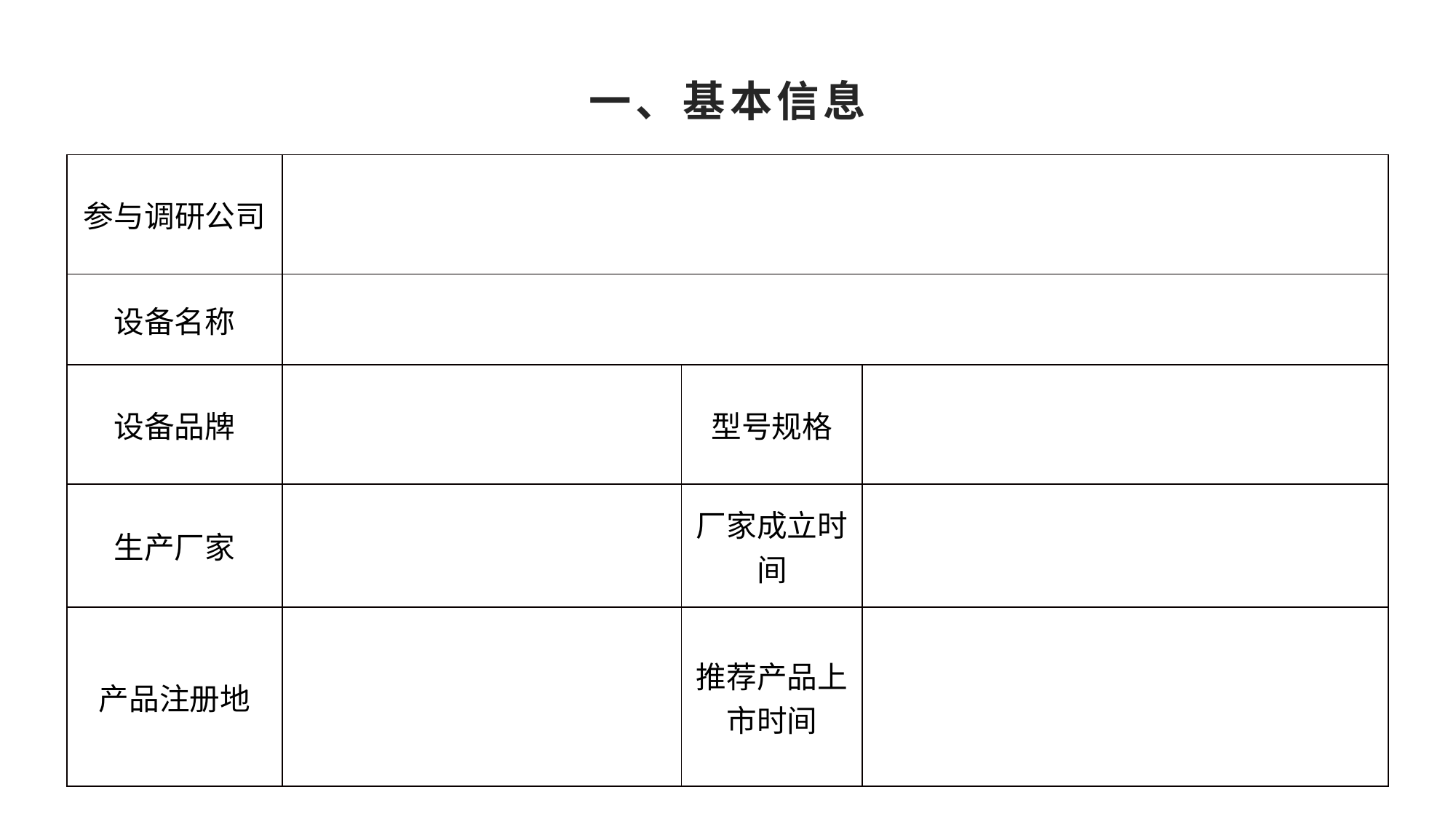

# 一、基本信息

| 参与调研公司 |  |  |  |
| --- | --- | --- | --- |
| 设备名称 |  |  |  |
| 设备品牌 |  | 型号规格 |  |
| 生产厂家 |  | 厂家成立时间 |  |
| 产品注册地 |  | 推荐产品上市时间 |  |